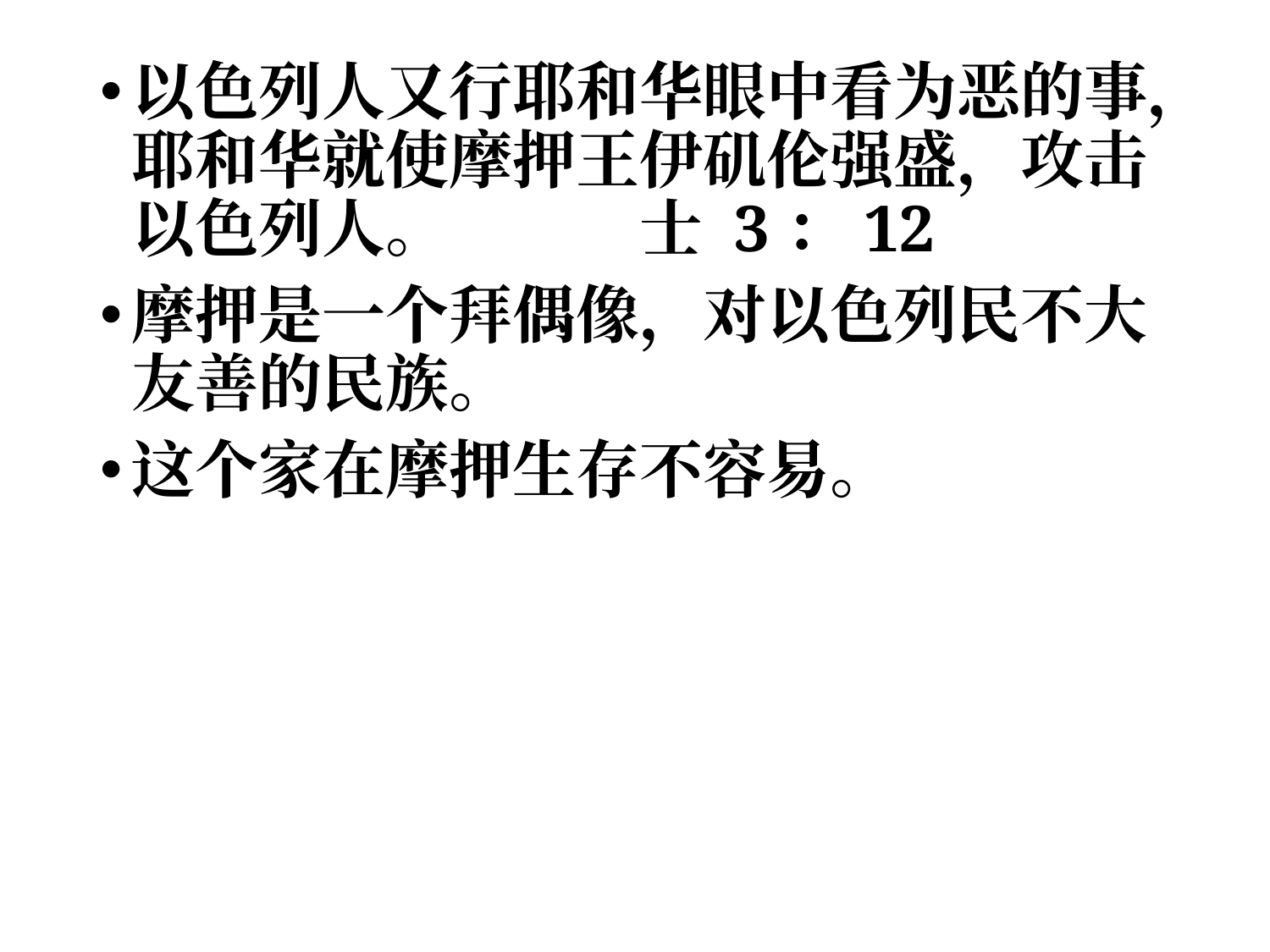

以色列人又行耶和华眼中看为恶的事，耶和华就使摩押王伊矶伦强盛，攻击以色列人。		士 3：12
摩押是一个拜偶像，对以色列民不大友善的民族。
这个家在摩押生存不容易。